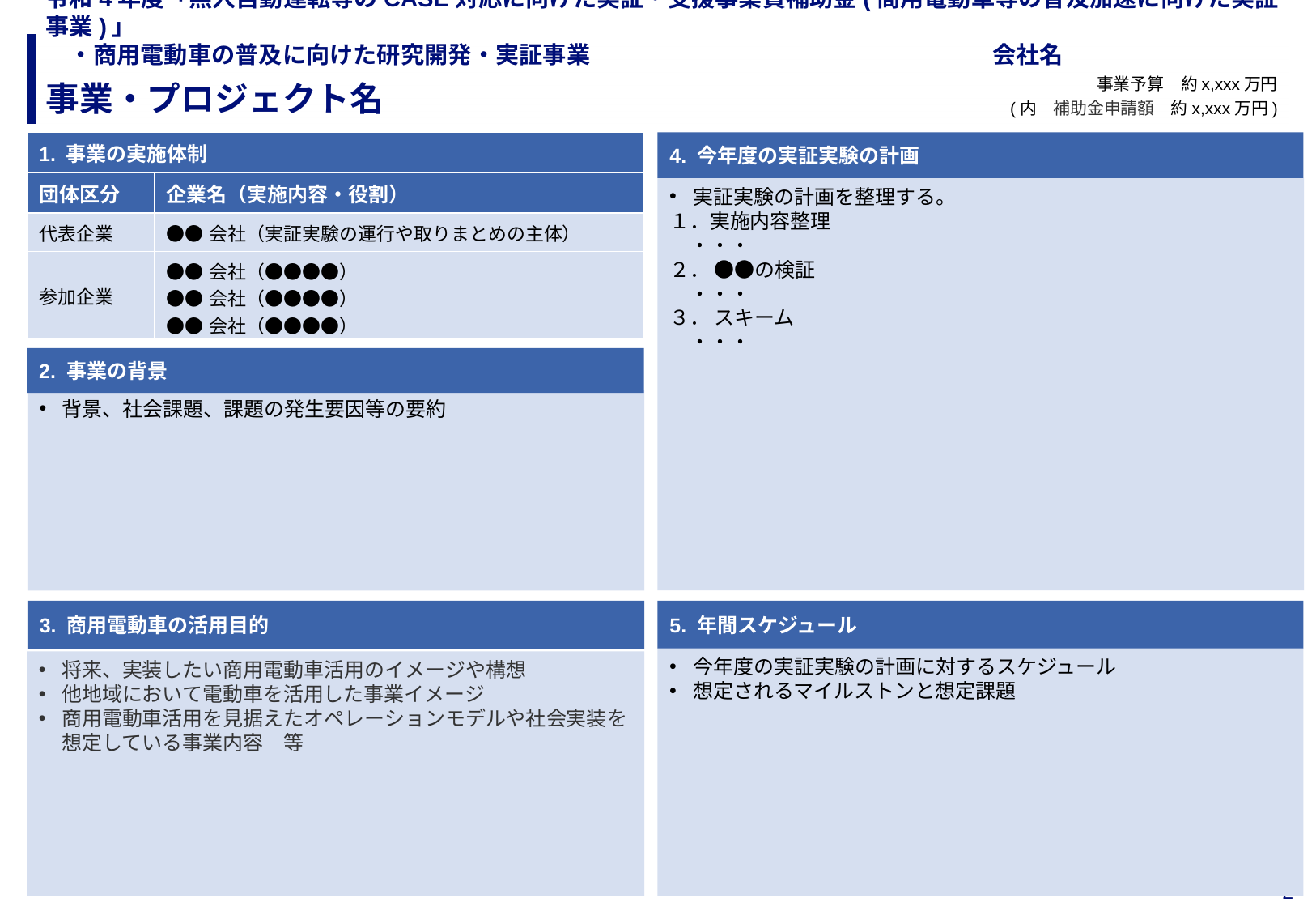

# 令和4年度「無人自動運転等のCASE対応に向けた実証・支援事業費補助金(商用電動車等の普及加速に向けた実証事業)」　　 　・商用電動車の普及に向けた研究開発・実証事業　　　　　　　　　　　　　　　　　会社名
事業・プロジェクト名
事業予算　約x,xxx万円
(内　補助金申請額　約x,xxx万円)
| 1. 事業の実施体制 |  |
| --- | --- |
| 団体区分 | 企業名（実施内容・役割） |
| 代表企業 | ●●会社（実証実験の運行や取りまとめの主体） |
| 参加企業 | ●●会社（●●●●） ●●会社（●●●●） ●●会社（●●●●） |
4. 今年度の実証実験の計画
実証実験の計画を整理する。
１．実施内容整理
　・・・
２． ●●の検証
　・・・
３． スキーム
　・・・

2. 事業の背景
背景、社会課題、課題の発生要因等の要約
5. 年間スケジュール
3. 商用電動車の活用目的
今年度の実証実験の計画に対するスケジュール
想定されるマイルストンと想定課題
将来、実装したい商用電動車活用のイメージや構想
他地域において電動車を活用した事業イメージ
商用電動車活用を見据えたオペレーションモデルや社会実装を想定している事業内容　等